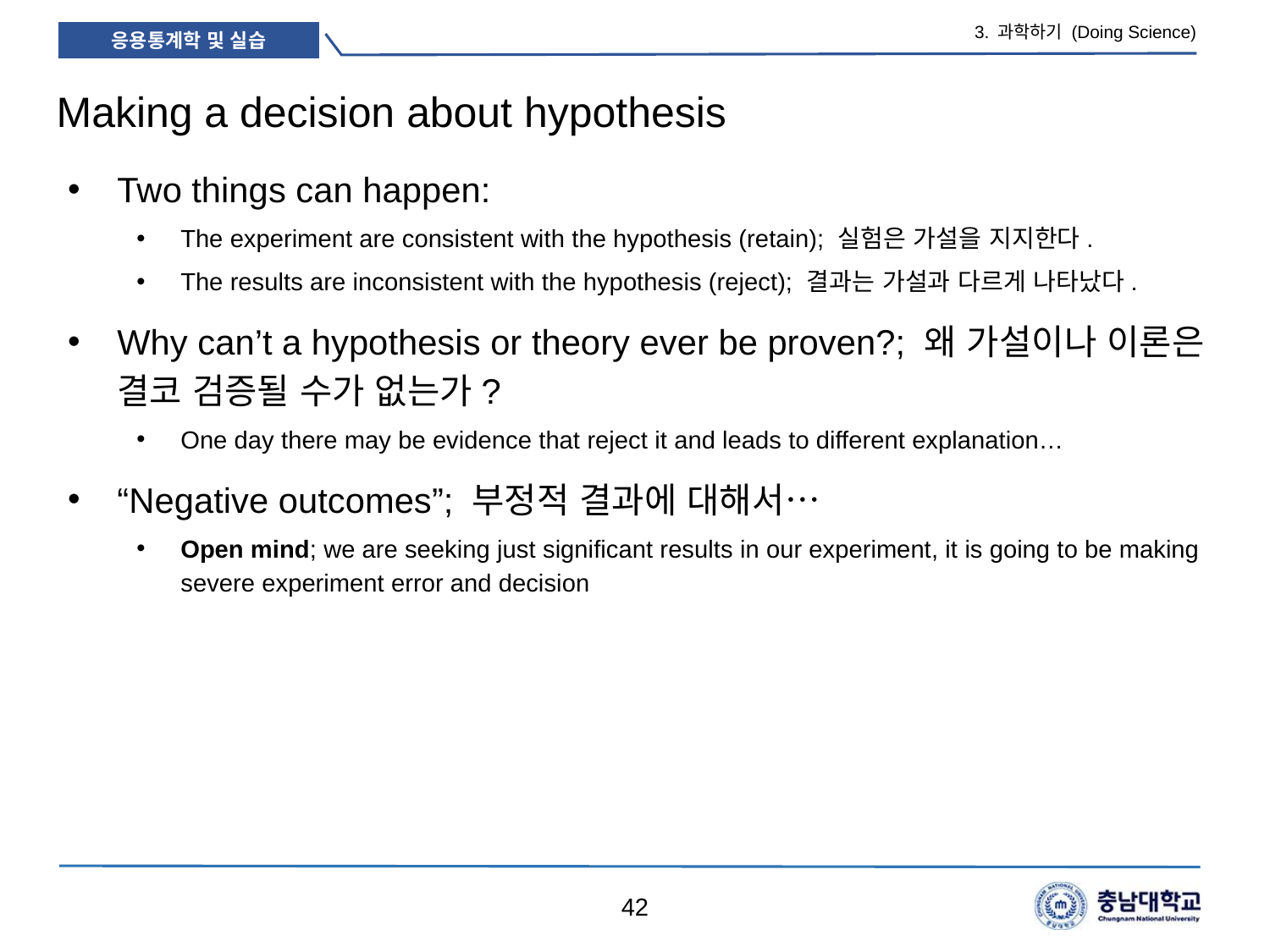

3. 과학하기 (Doing Science)
# Making a decision about hypothesis
Two things can happen:
The experiment are consistent with the hypothesis (retain); 실험은 가설을 지지한다.
The results are inconsistent with the hypothesis (reject); 결과는 가설과 다르게 나타났다.
Why can’t a hypothesis or theory ever be proven?; 왜 가설이나 이론은 결코 검증될 수가 없는가?
One day there may be evidence that reject it and leads to different explanation…
“Negative outcomes”; 부정적 결과에 대해서…
Open mind; we are seeking just significant results in our experiment, it is going to be making severe experiment error and decision
42